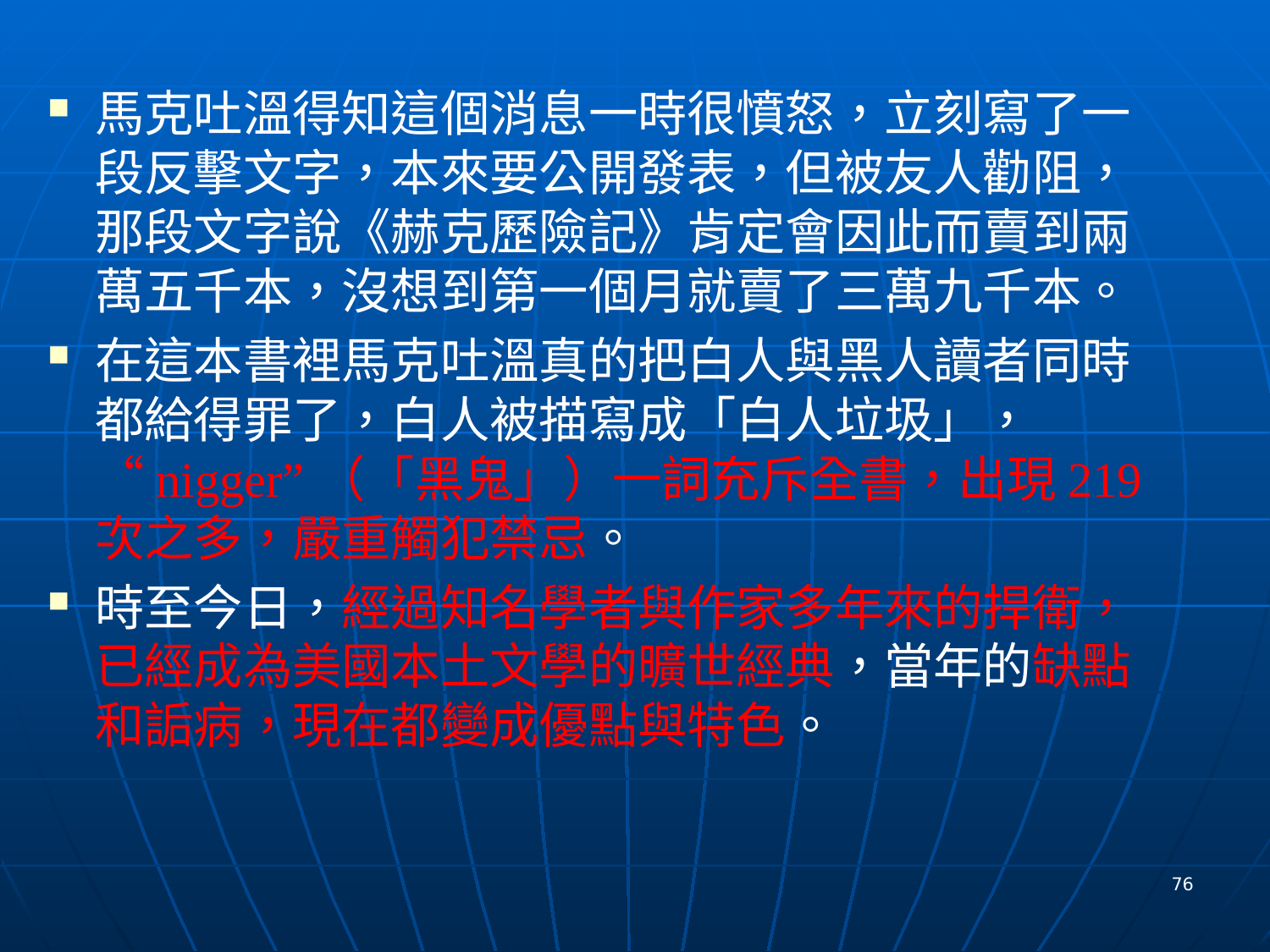

馬克吐溫得知這個消息一時很憤怒，立刻寫了一段反擊文字，本來要公開發表，但被友人勸阻，那段文字說《赫克歷險記》肯定會因此而賣到兩萬五千本，沒想到第一個月就賣了三萬九千本。
在這本書裡馬克吐溫真的把白人與黑人讀者同時都給得罪了，白人被描寫成「白人垃圾」， “nigger”（「黑鬼」）一詞充斥全書，出現219次之多，嚴重觸犯禁忌。
時至今日，經過知名學者與作家多年來的捍衛，已經成為美國本土文學的曠世經典，當年的缺點和詬病，現在都變成優點與特色。

76